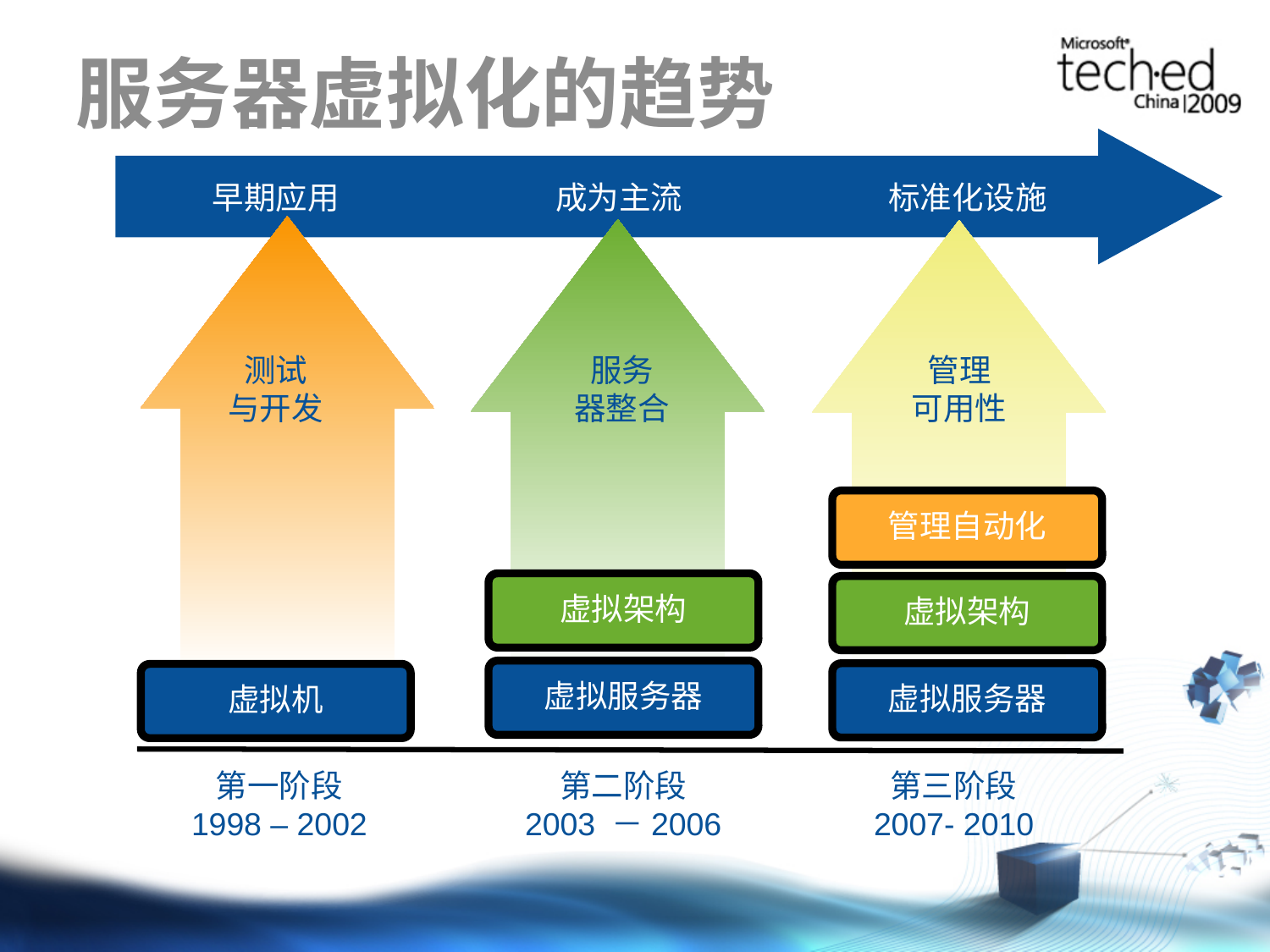

# 服务器虚拟化的趋势

早期应用
成为主流
标准化设施

测试
与开发
服务
器整合
管理
可用性
管理自动化
虚拟架构
虚拟架构
虚拟服务器
虚拟服务器
虚拟机

第一阶段
1998 – 2002
第二阶段
2003 －2006
第三阶段
2007- 2010